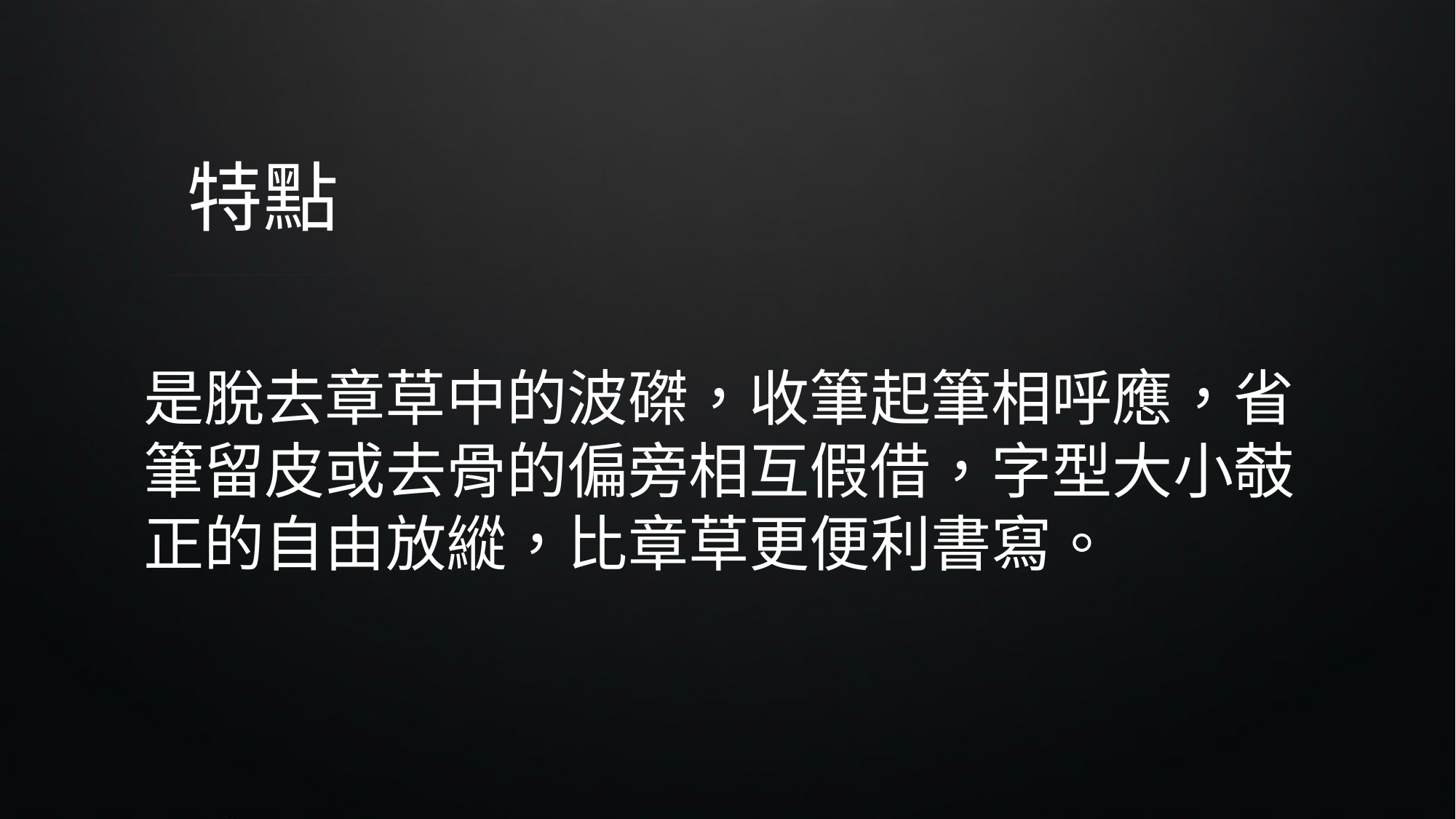

特點
是脫去章草中的波磔，收筆起筆相呼應，省筆留皮或去骨的偏旁相互假借，字型大小攲正的自由放縱，比章草更便利書寫。